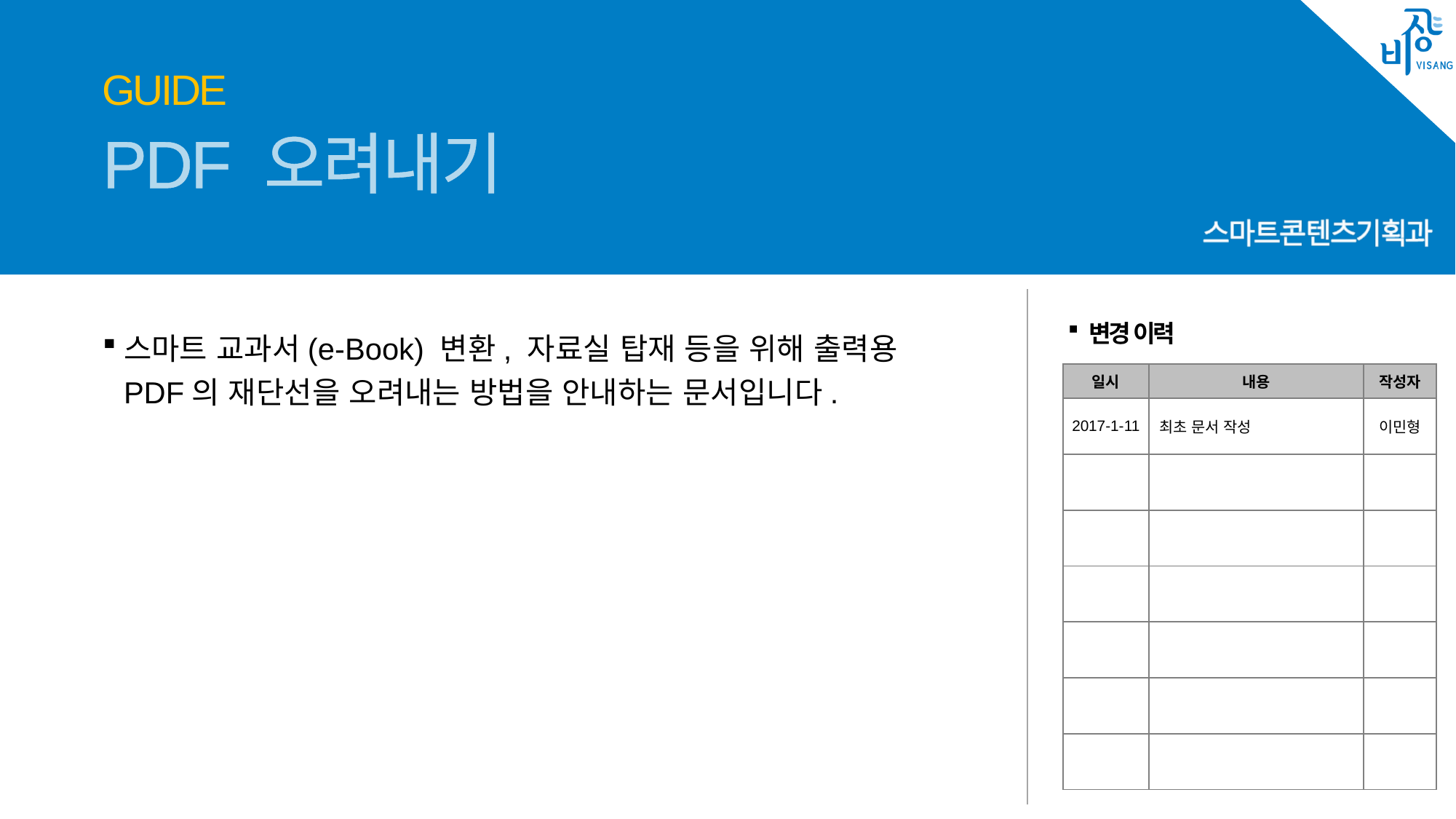

# PDF 오려내기
스마트 교과서(e-Book) 변환, 자료실 탑재 등을 위해 출력용 PDF의 재단선을 오려내는 방법을 안내하는 문서입니다.
| 일시 | 내용 | 작성자 |
| --- | --- | --- |
| 2017-1-11 | 최초 문서 작성 | 이민형 |
|  |  |  |
|  |  |  |
|  |  |  |
|  |  |  |
|  |  |  |
|  |  |  |